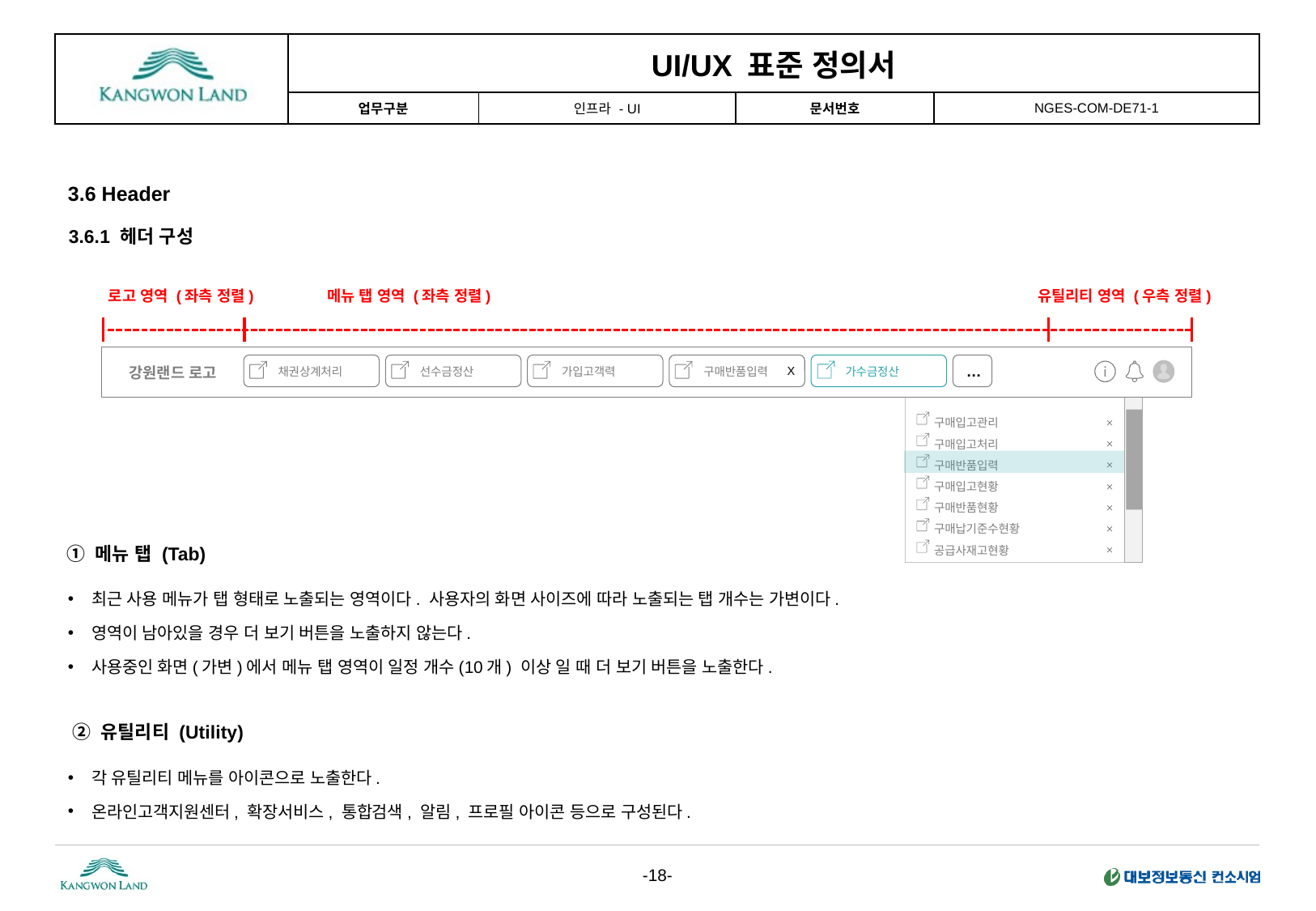

3.6 Header
3.6.1 헤더 구성
로고 영역 (좌측 정렬)
메뉴 탭 영역 (좌측 정렬)
유틸리티 영역 (우측 정렬)

…
강원랜드 로고
X
채권상계처리
선수금정산
가입고객력
구매반품입력
가수금정산

×
×
×
×
×
×
×
구매입고관리
구매입고처리
구매반품입력
구매입고현황
구매반품현황
구매납기준수현황
공급사재고현황

① 메뉴 탭 (Tab)

최근 사용 메뉴가 탭 형태로 노출되는 영역이다. 사용자의 화면 사이즈에 따라 노출되는 탭 개수는 가변이다.
영역이 남아있을 경우 더 보기 버튼을 노출하지 않는다.
사용중인 화면(가변)에서 메뉴 탭 영역이 일정 개수(10개) 이상 일 때 더 보기 버튼을 노출한다.
② 유틸리티 (Utility)
각 유틸리티 메뉴를 아이콘으로 노출한다.
온라인고객지원센터, 확장서비스, 통합검색, 알림, 프로필 아이콘 등으로 구성된다.